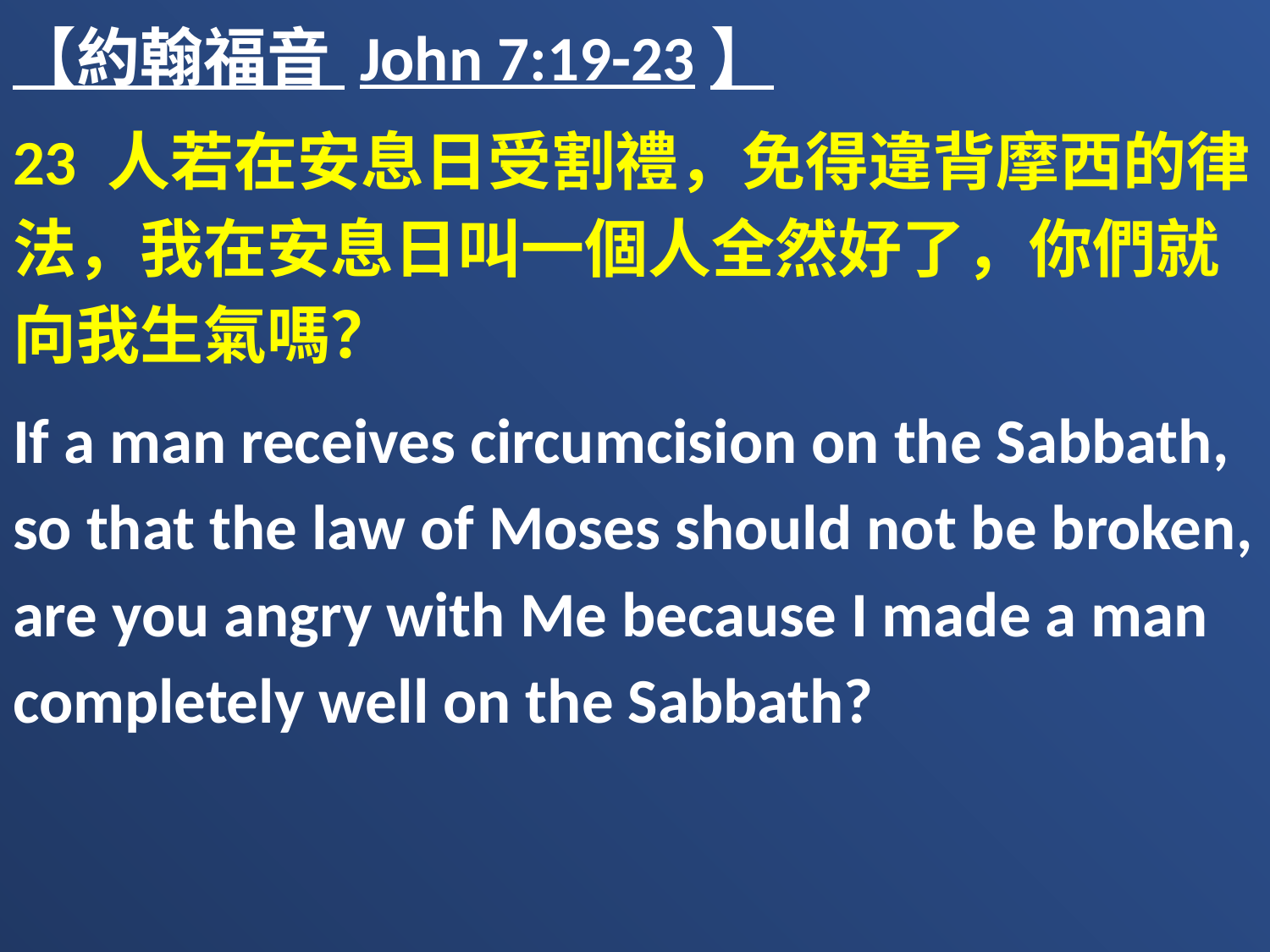

【約翰福音 John 7:19-23】
23 人若在安息日受割禮，免得違背摩西的律法，我在安息日叫一個人全然好了，你們就向我生氣嗎？
If a man receives circumcision on the Sabbath, so that the law of Moses should not be broken, are you angry with Me because I made a man completely well on the Sabbath?